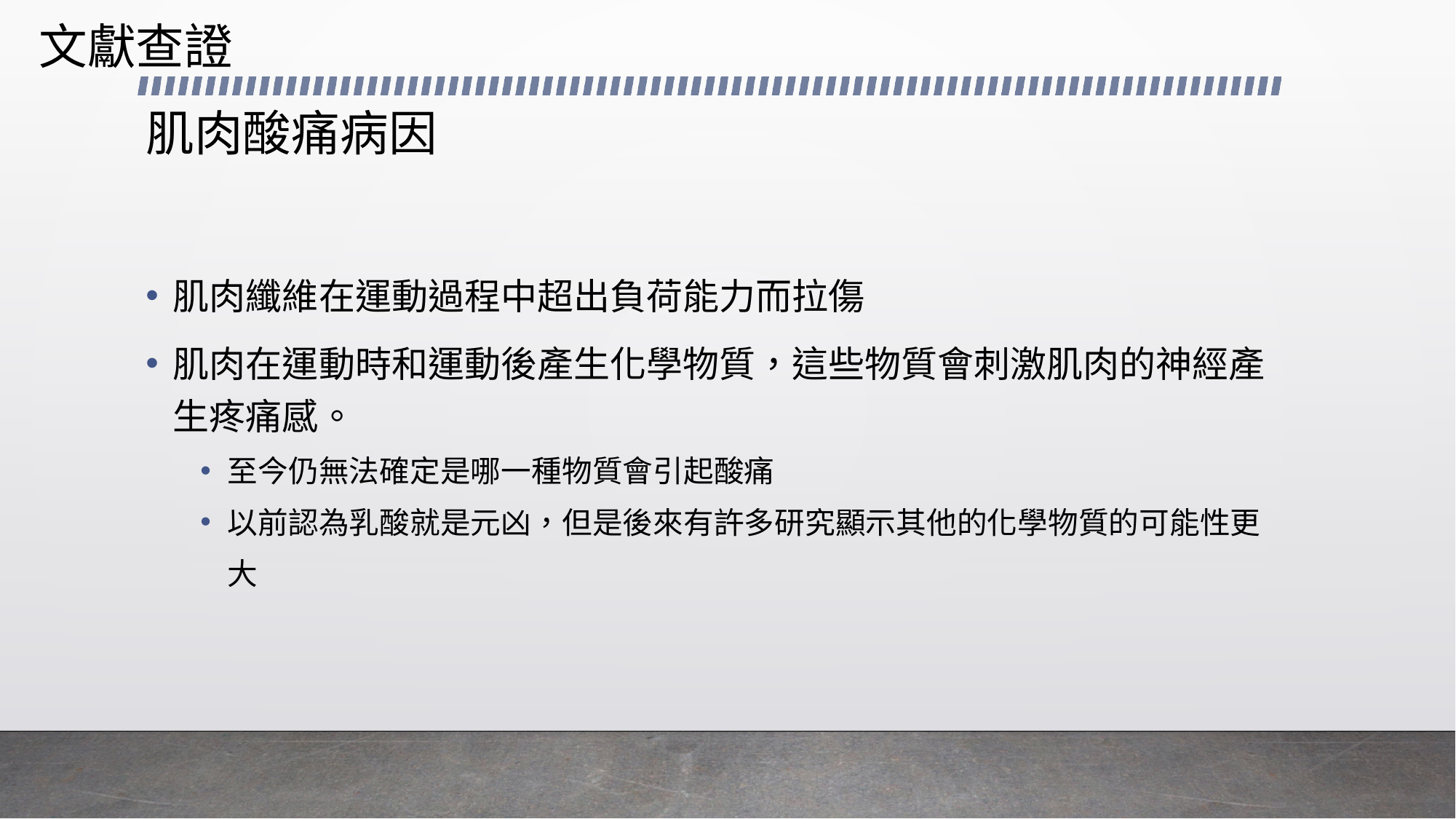

# 文獻查證
肌肉酸痛病因
肌肉纖維在運動過程中超出負荷能力而拉傷
肌肉在運動時和運動後產生化學物質，這些物質會刺激肌肉的神經產生疼痛感。
至今仍無法確定是哪一種物質會引起酸痛
以前認為乳酸就是元凶，但是後來有許多研究顯示其他的化學物質的可能性更大